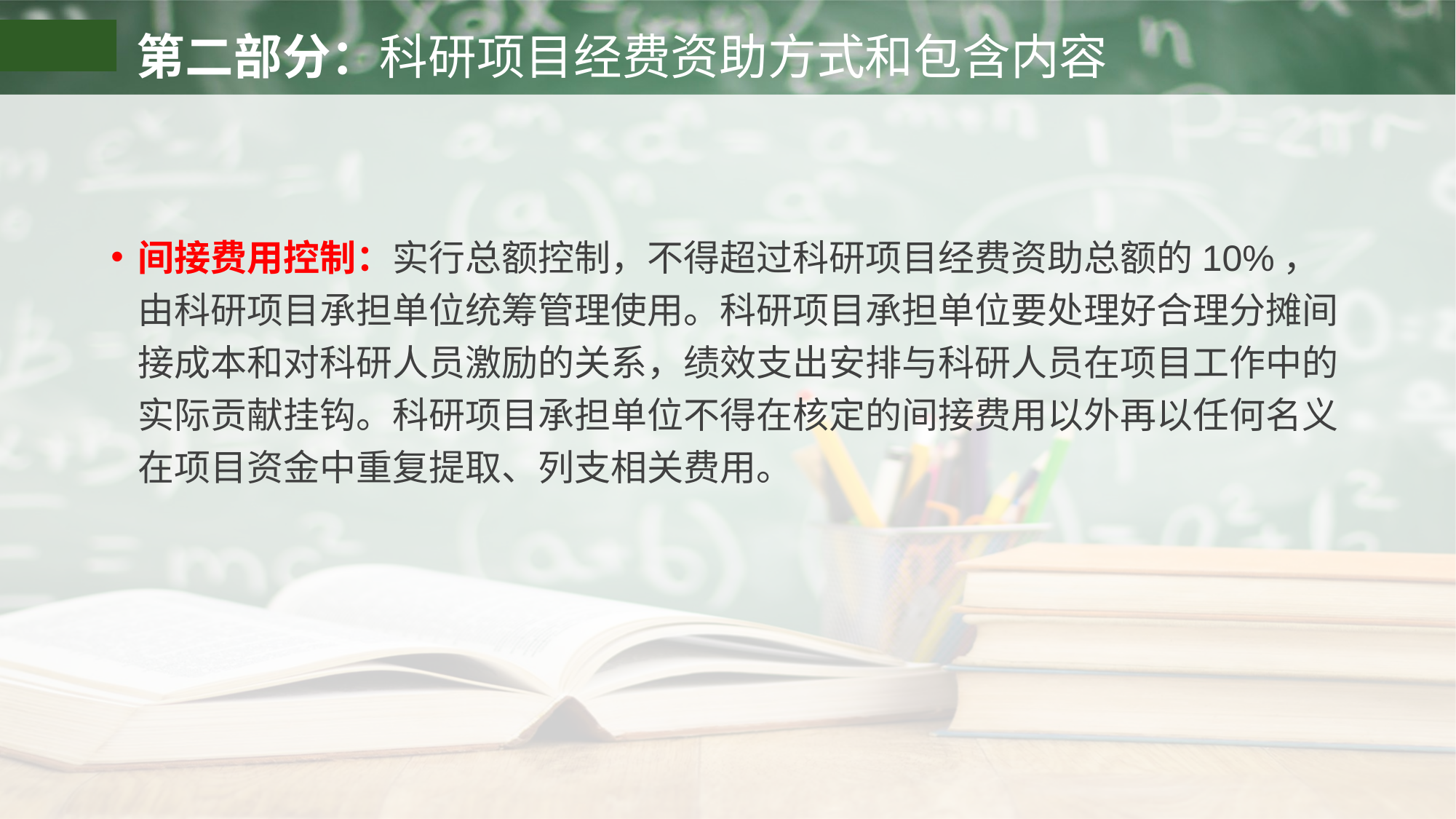

# 第二部分：科研项目经费资助方式和包含内容

间接费用控制：实行总额控制，不得超过科研项目经费资助总额的10%，由科研项目承担单位统筹管理使用。科研项目承担单位要处理好合理分摊间接成本和对科研人员激励的关系，绩效支出安排与科研人员在项目工作中的实际贡献挂钩。科研项目承担单位不得在核定的间接费用以外再以任何名义在项目资金中重复提取、列支相关费用。